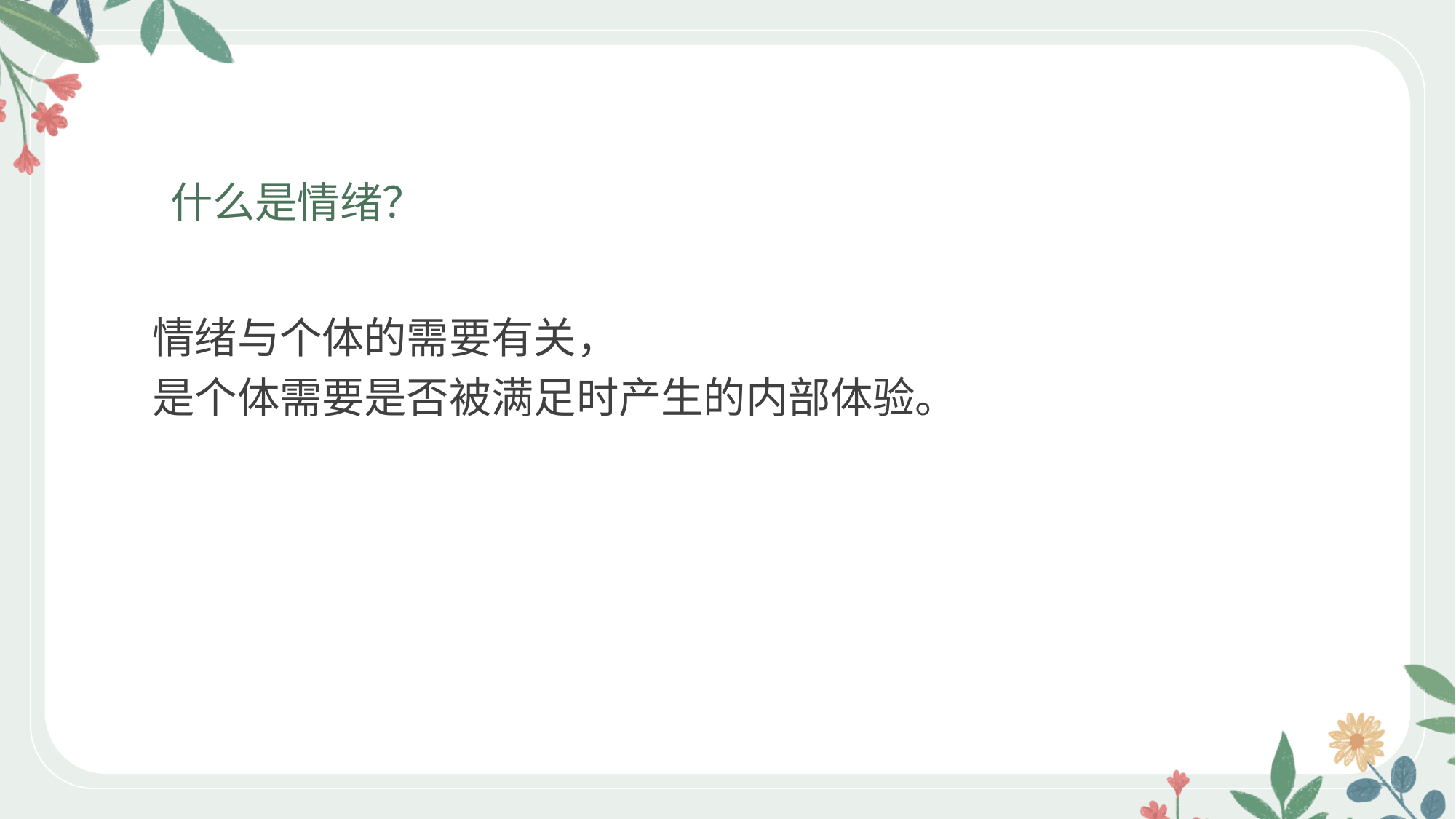

什么是情绪？
情绪与个体的需要有关，
是个体需要是否被满足时产生的内部体验。